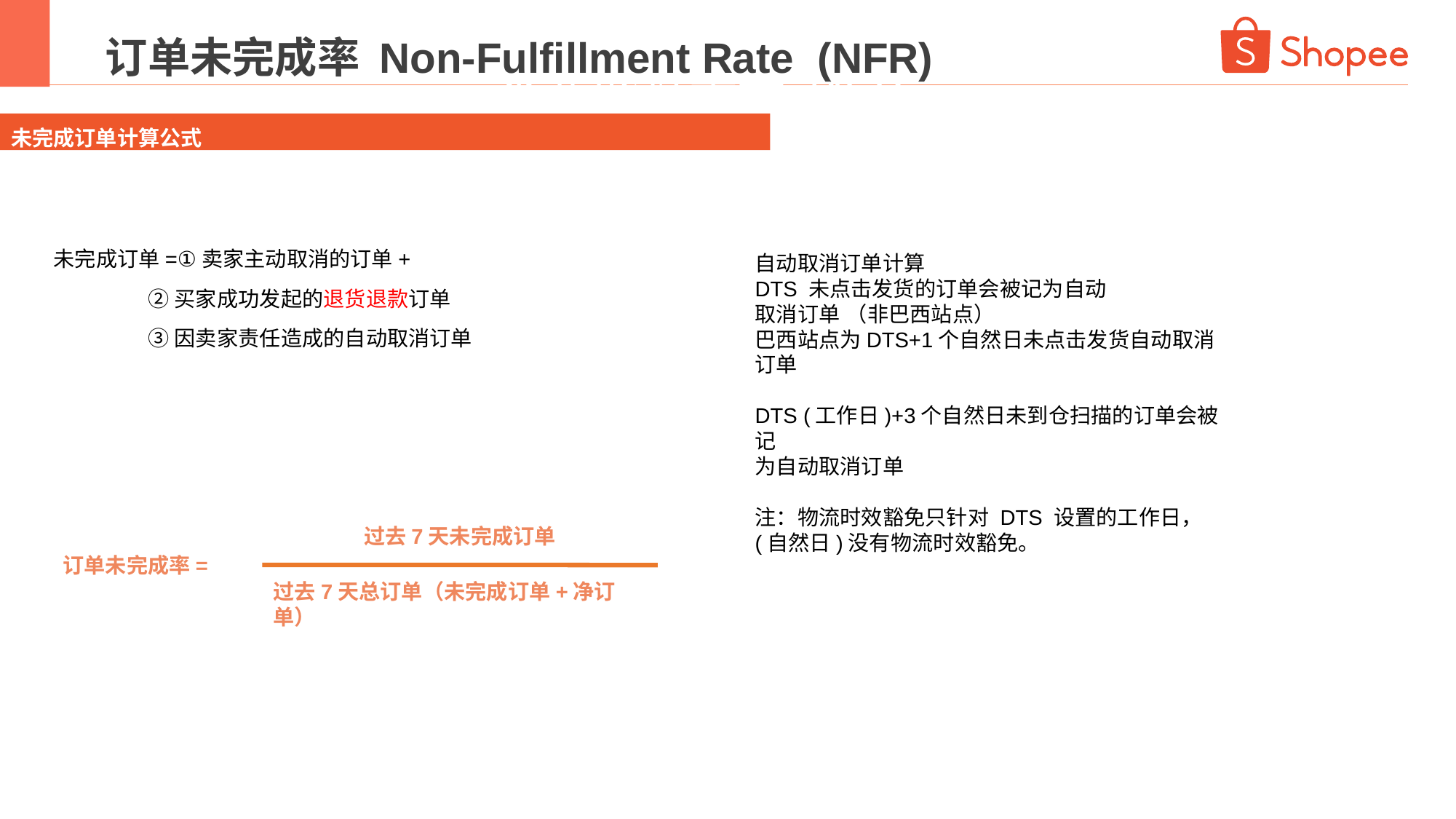

订单未完成率 Non-Fulfillment Rate  (NFR)

未完成订单率 NFR
未完成订单计算公式
店铺选品
未完成订单=①卖家主动取消的订单+
                    ②买家成功发起的退货退款订单
                    ③因卖家责任造成的自动取消订单
自动取消订单计算
DTS 未点击发货的订单会被记为自动
取消订单 （非巴西站点）
巴西站点为DTS+1个自然日未点击发货自动取消
订单

DTS (工作日)+3个自然日未到仓扫描的订单会被记
为自动取消订单

注：物流时效豁免只针对 DTS 设置的工作日，
(自然日)没有物流时效豁免。
过去7天未完成订单
订单未完成率=
过去7天总订单（未完成订单+净订单）